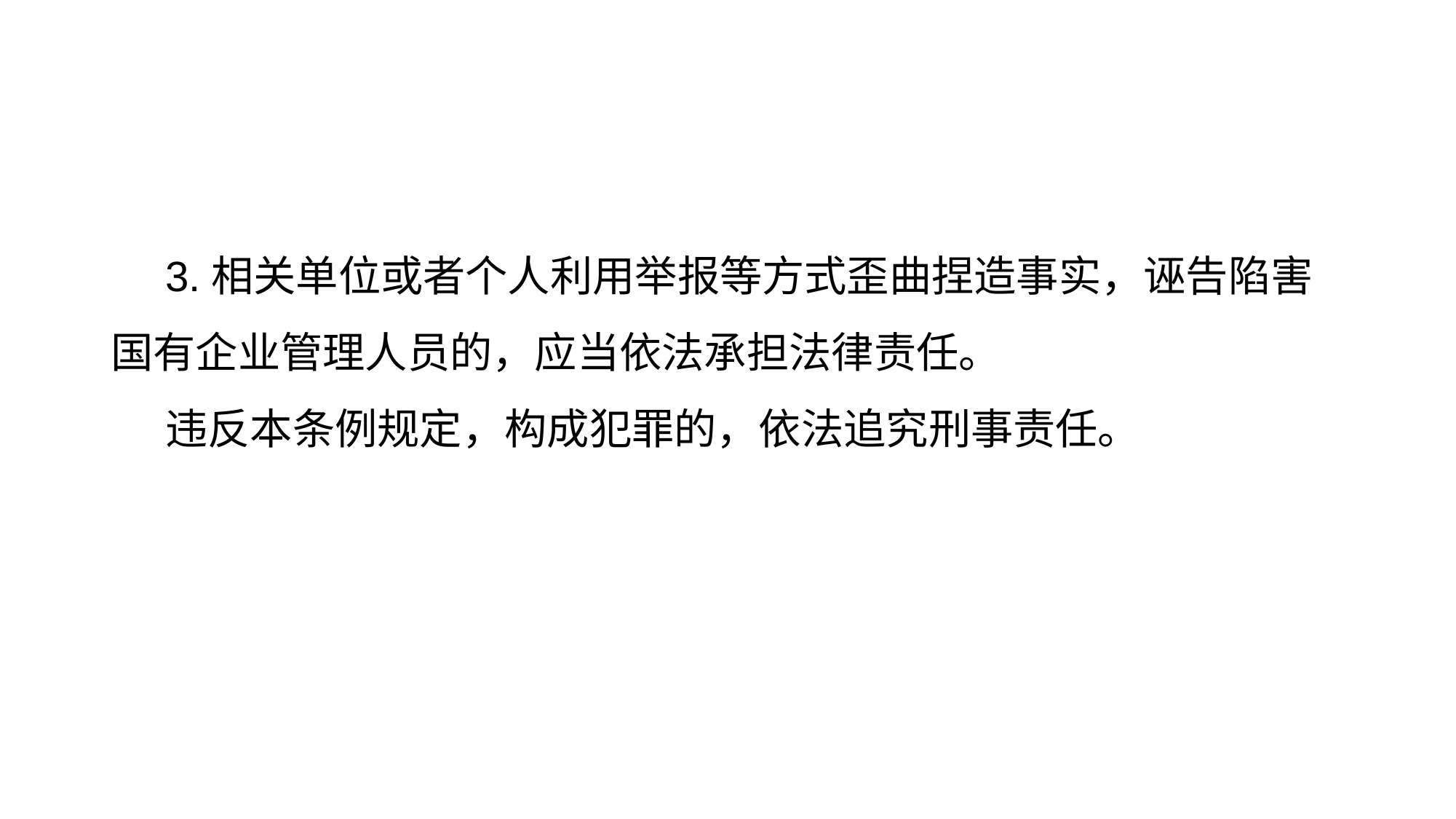

#
3.相关单位或者个人利用举报等方式歪曲捏造事实，诬告陷害国有企业管理人员的，应当依法承担法律责任。
违反本条例规定，构成犯罪的，依法追究刑事责任。